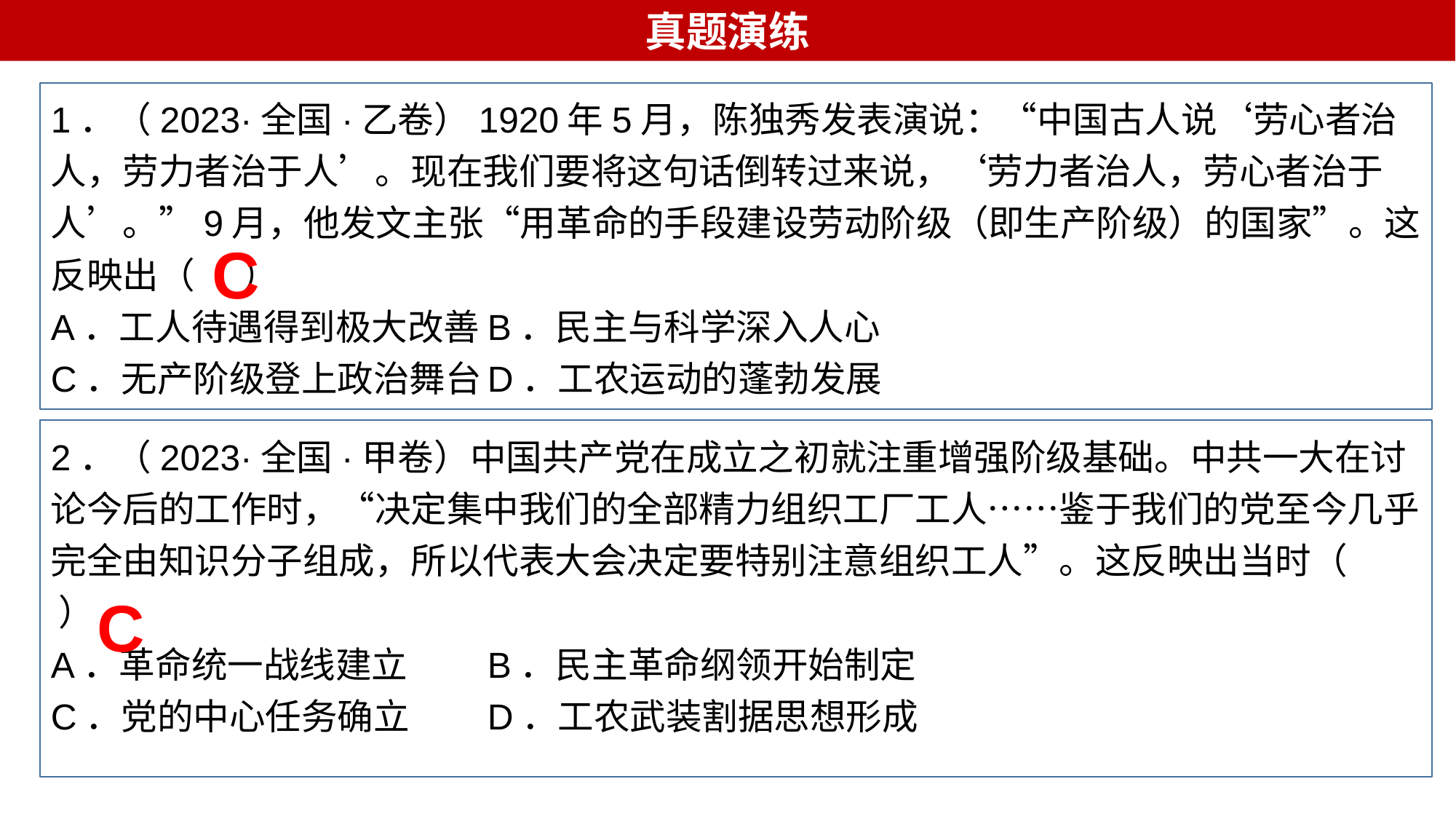

真题演练
1．（2023·全国·乙卷）1920年5月，陈独秀发表演说：“中国古人说‘劳心者治人，劳力者治于人’。现在我们要将这句话倒转过来说，‘劳力者治人，劳心者治于人’。”9月，他发文主张“用革命的手段建设劳动阶级（即生产阶级）的国家”。这反映出（      ）
A．工人待遇得到极大改善	B．民主与科学深入人心
C．无产阶级登上政治舞台	D．工农运动的蓬勃发展
C
2．（2023·全国·甲卷）中国共产党在成立之初就注重增强阶级基础。中共一大在讨论今后的工作时，“决定集中我们的全部精力组织工厂工人……鉴于我们的党至今几乎完全由知识分子组成，所以代表大会决定要特别注意组织工人”。这反映出当时（      ）
A．革命统一战线建立	B．民主革命纲领开始制定
C．党的中心任务确立	D．工农武装割据思想形成
C